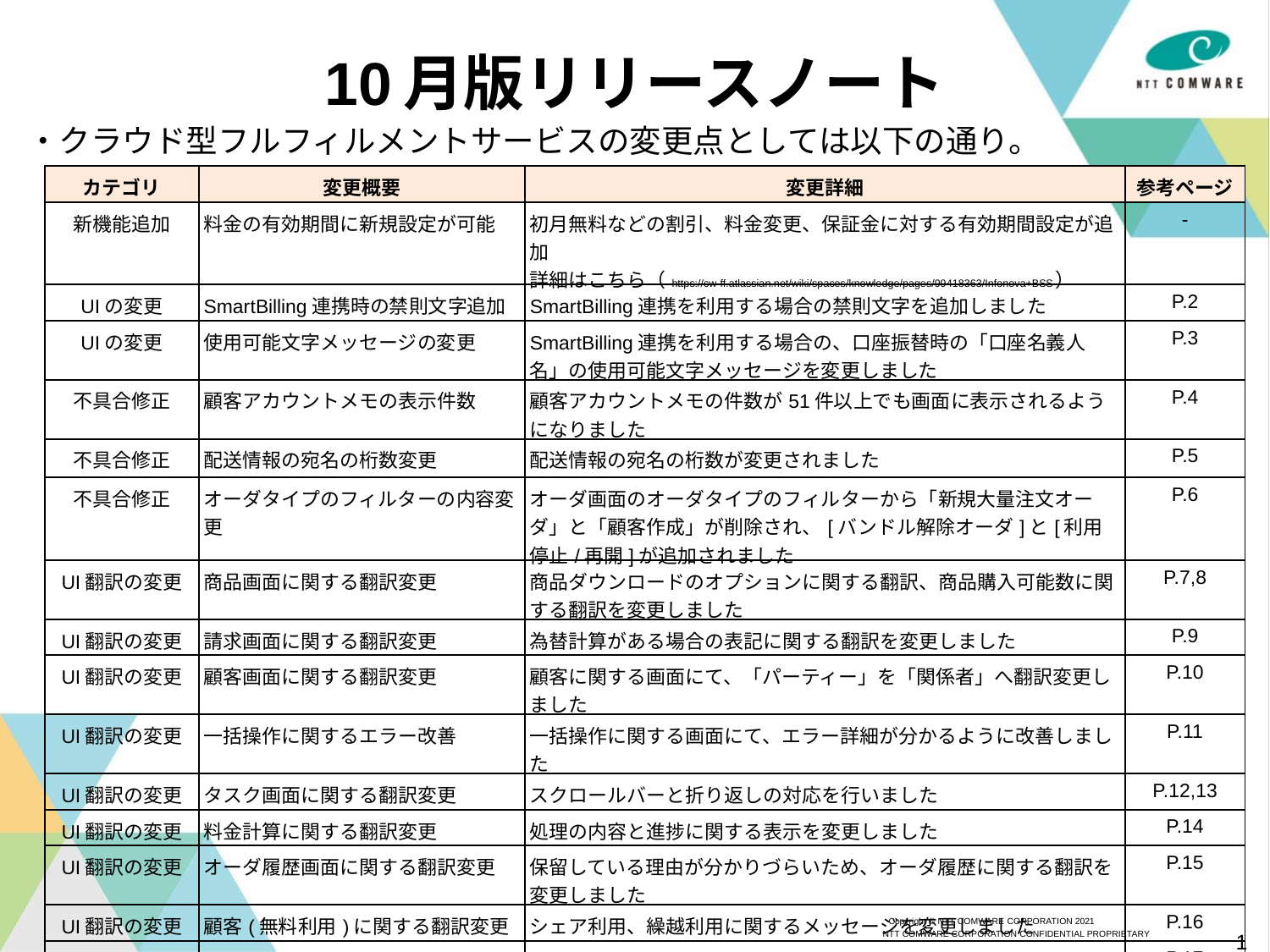

# 10月版リリースノート
・クラウド型フルフィルメントサービスの変更点としては以下の通り。
| カテゴリ | 変更概要 | 変更詳細 | 参考ページ |
| --- | --- | --- | --- |
| 新機能追加 | 料金の有効期間に新規設定が可能 | 初月無料などの割引、料金変更、保証金に対する有効期間設定が追加 詳細はこちら（https://cw-ff.atlassian.net/wiki/spaces/knowledge/pages/99418363/Infonova+BSS） | - |
| UIの変更 | SmartBilling連携時の禁則文字追加 | SmartBilling連携を利用する場合の禁則文字を追加しました | P.2 |
| UIの変更 | 使用可能文字メッセージの変更 | SmartBilling連携を利用する場合の、口座振替時の「口座名義人名」の使用可能文字メッセージを変更しました | P.3 |
| 不具合修正 | 顧客アカウントメモの表示件数 | 顧客アカウントメモの件数が51件以上でも画面に表示されるようになりました | P.4 |
| 不具合修正 | 配送情報の宛名の桁数変更 | 配送情報の宛名の桁数が変更されました | P.5 |
| 不具合修正 | オーダタイプのフィルターの内容変更 | オーダ画面のオーダタイプのフィルターから「新規大量注文オーダ」と「顧客作成」が削除され、[バンドル解除オーダ]と[利用停止/再開]が追加されました | P.6 |
| UI翻訳の変更 | 商品画面に関する翻訳変更 | 商品ダウンロードのオプションに関する翻訳、商品購入可能数に関する翻訳を変更しました | P.7,8 |
| UI翻訳の変更 | 請求画面に関する翻訳変更 | 為替計算がある場合の表記に関する翻訳を変更しました | P.9 |
| UI翻訳の変更 | 顧客画面に関する翻訳変更 | 顧客に関する画面にて、「パーティー」を「関係者」へ翻訳変更しました | P.10 |
| UI翻訳の変更 | 一括操作に関するエラー改善 | 一括操作に関する画面にて、エラー詳細が分かるように改善しました | P.11 |
| UI翻訳の変更 | タスク画面に関する翻訳変更 | スクロールバーと折り返しの対応を行いました | P.12,13 |
| UI翻訳の変更 | 料金計算に関する翻訳変更 | 処理の内容と進捗に関する表示を変更しました | P.14 |
| UI翻訳の変更 | オーダ履歴画面に関する翻訳変更 | 保留している理由が分かりづらいため、オーダ履歴に関する翻訳を変更しました | P.15 |
| UI翻訳の変更 | 顧客(無料利用)に関する翻訳変更 | シェア利用、繰越利用に関するメッセージを変更しました | P.16 |
| UI翻訳の変更 | サブアカウント削除時の翻訳変更 | 請求振替をもつサブアカウントを削除する場合の翻訳を変更しました | P.17 |
| UI翻訳の変更 | タスクに関する翻訳変更 | タスククローズ時のメッセージを分かりやすく改善しました | P.18 |
| その他 | Infonovaの改善・不具合修正 | 9.0.37 → 9.0.43.1へアップデート | - |